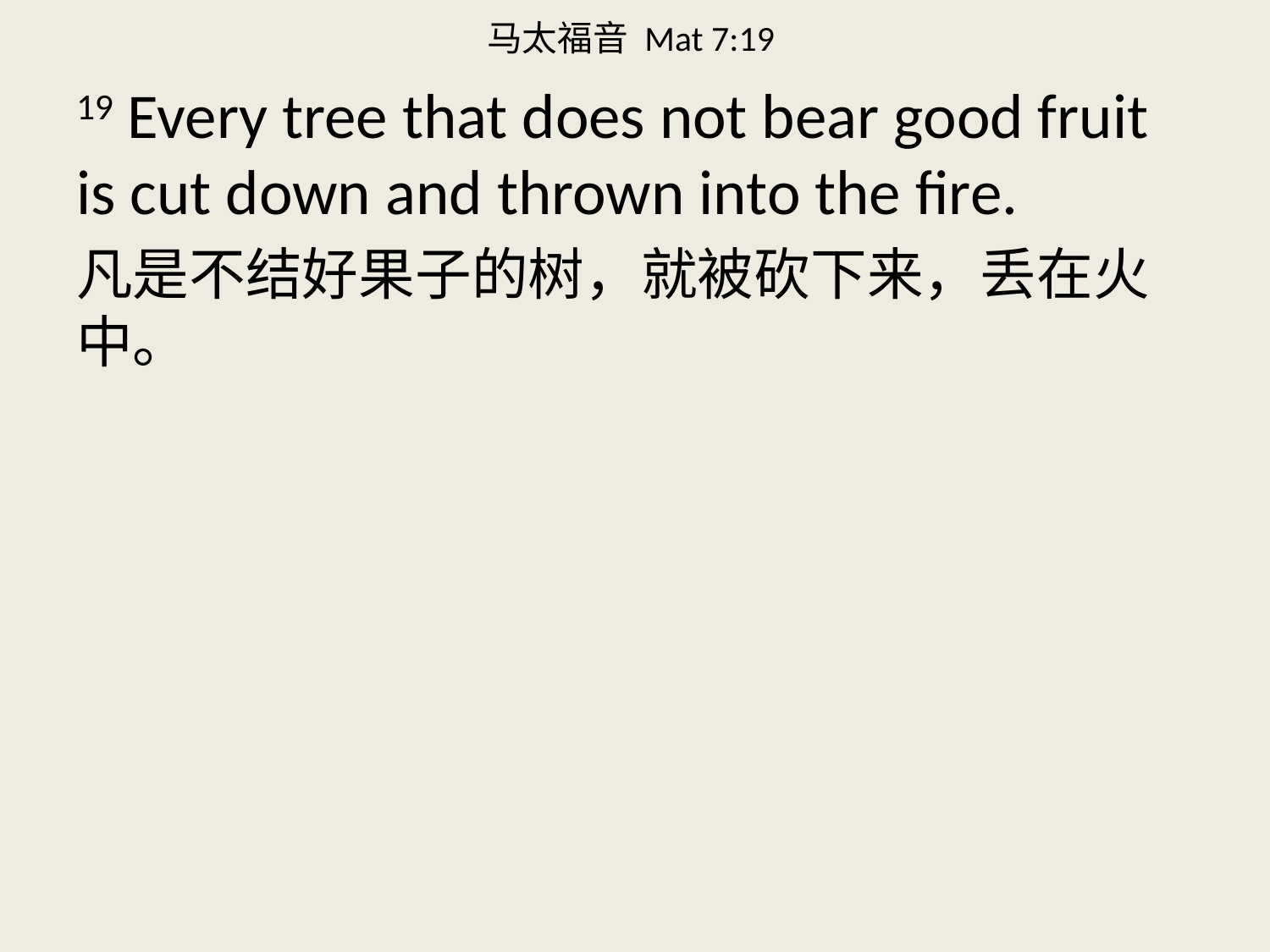

# 马太福音 Mat 7:19
19 Every tree that does not bear good fruit is cut down and thrown into the fire.
凡是不结好果子的树，就被砍下来，丢在火中。